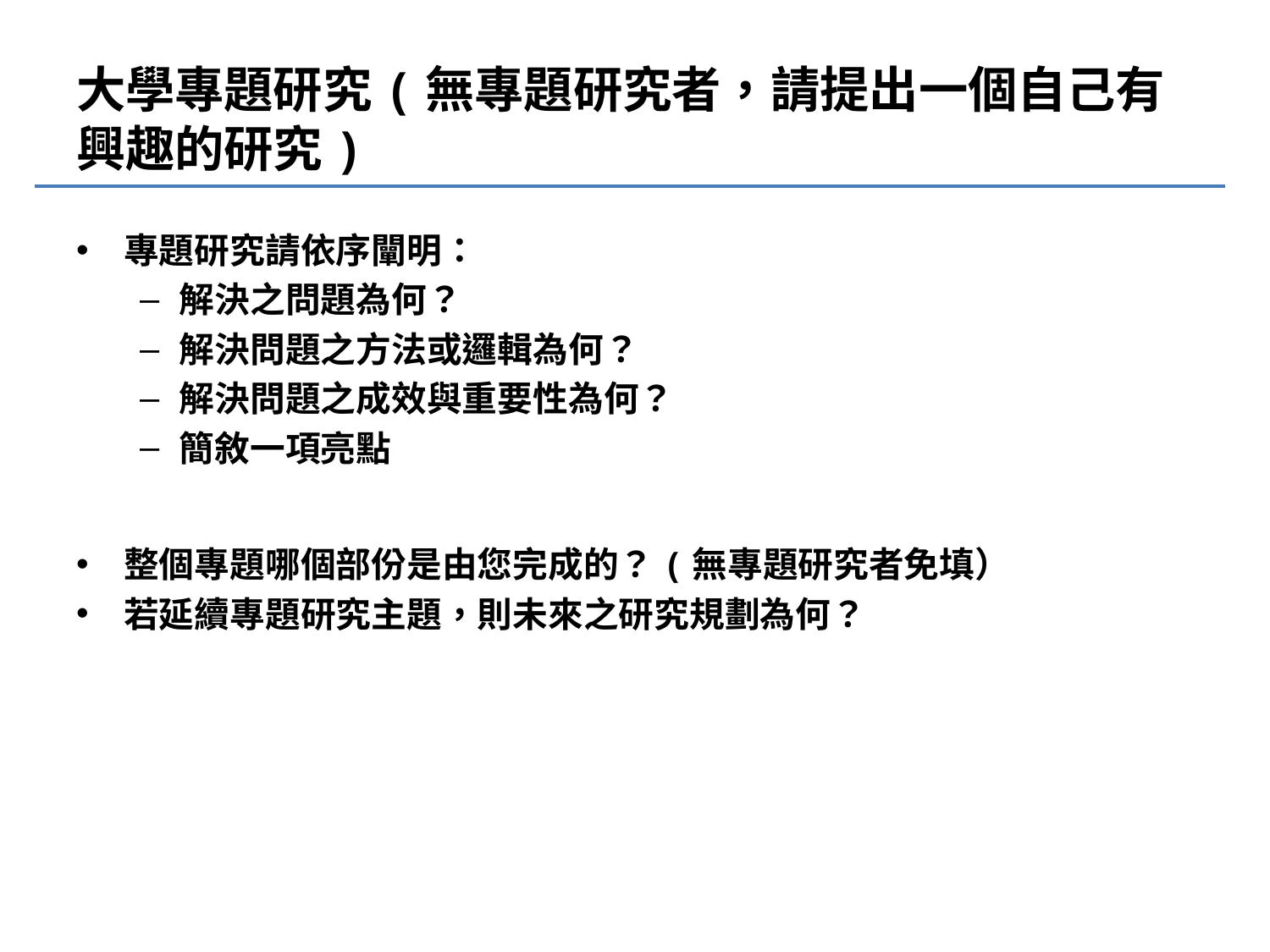

# 大學專題研究(無專題研究者，請提出一個自己有興趣的研究)
專題研究請依序闡明：
解決之問題為何？
解決問題之方法或邏輯為何？
解決問題之成效與重要性為何？
簡敘一項亮點

整個專題哪個部份是由您完成的？(無專題研究者免填）
若延續專題研究主題，則未來之研究規劃為何？